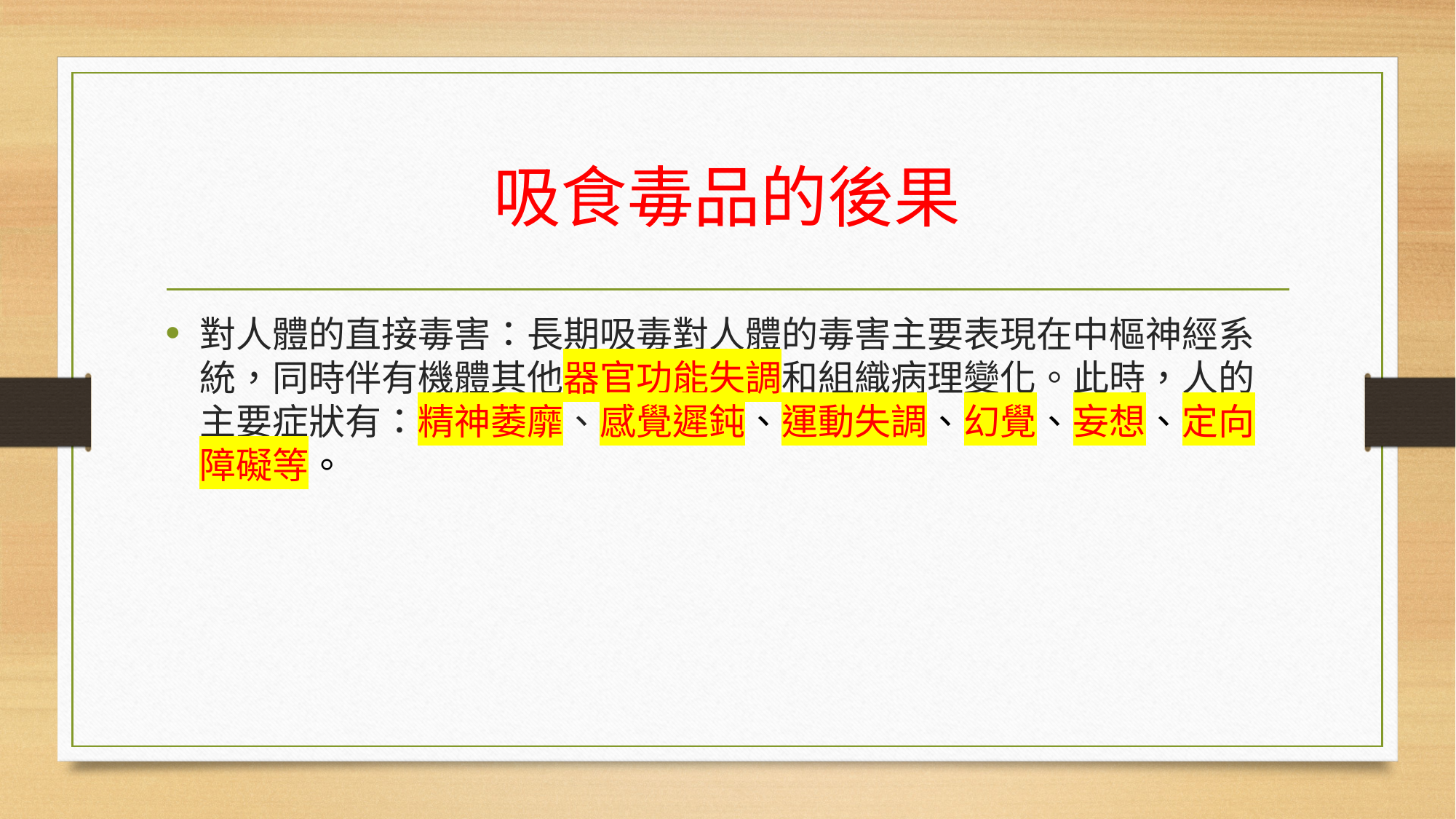

# 吸食毒品的後果
對人體的直接毒害：長期吸毒對人體的毒害主要表現在中樞神經系統，同時伴有機體其他器官功能失調和組織病理變化。此時，人的主要症狀有：精神萎靡、感覺遲鈍、運動失調、幻覺、妄想、定向障礙等。